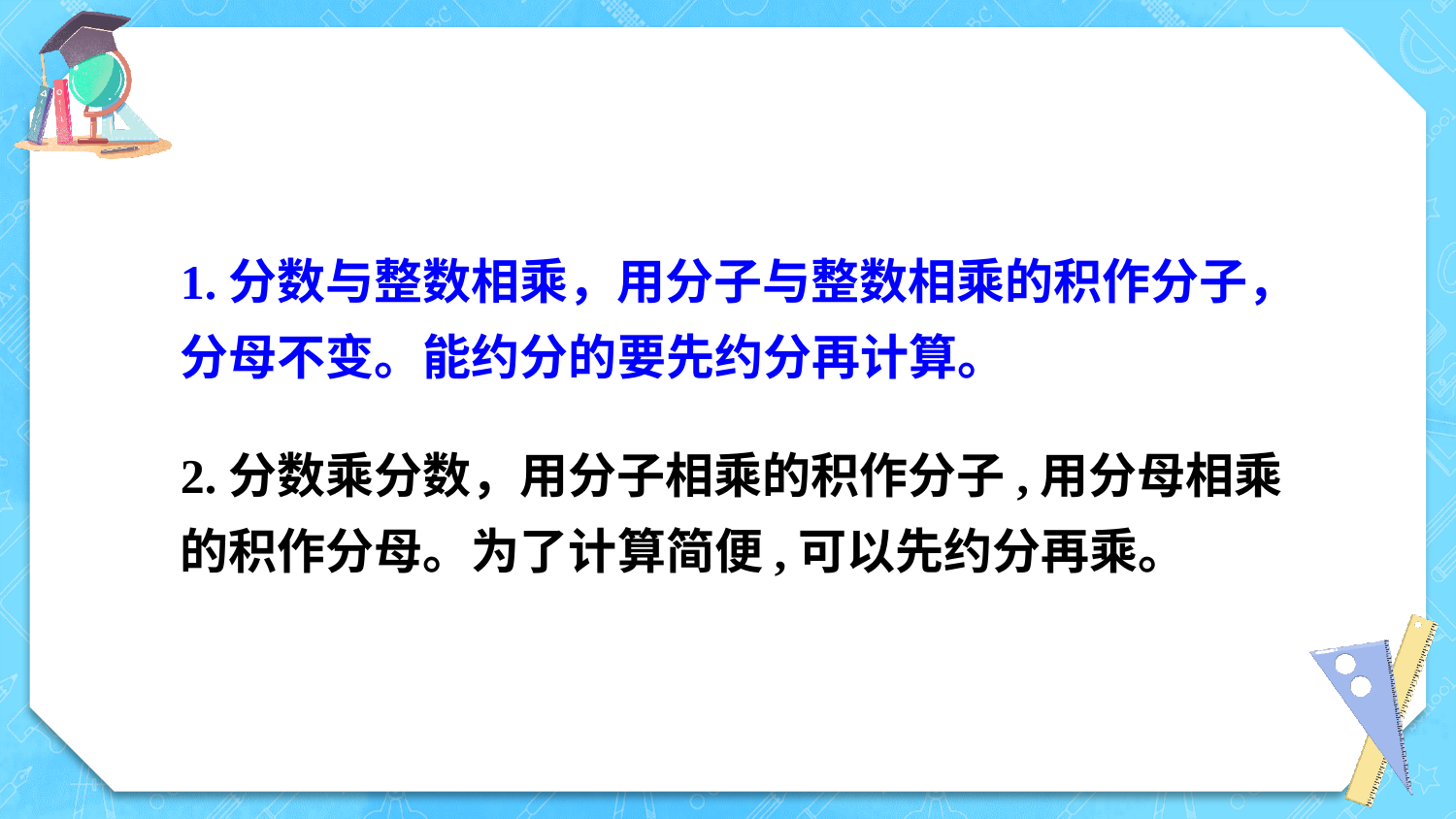

1.分数与整数相乘，用分子与整数相乘的积作分子，分母不变。能约分的要先约分再计算。
2.分数乘分数，用分子相乘的积作分子,用分母相乘的积作分母。为了计算简便,可以先约分再乘。